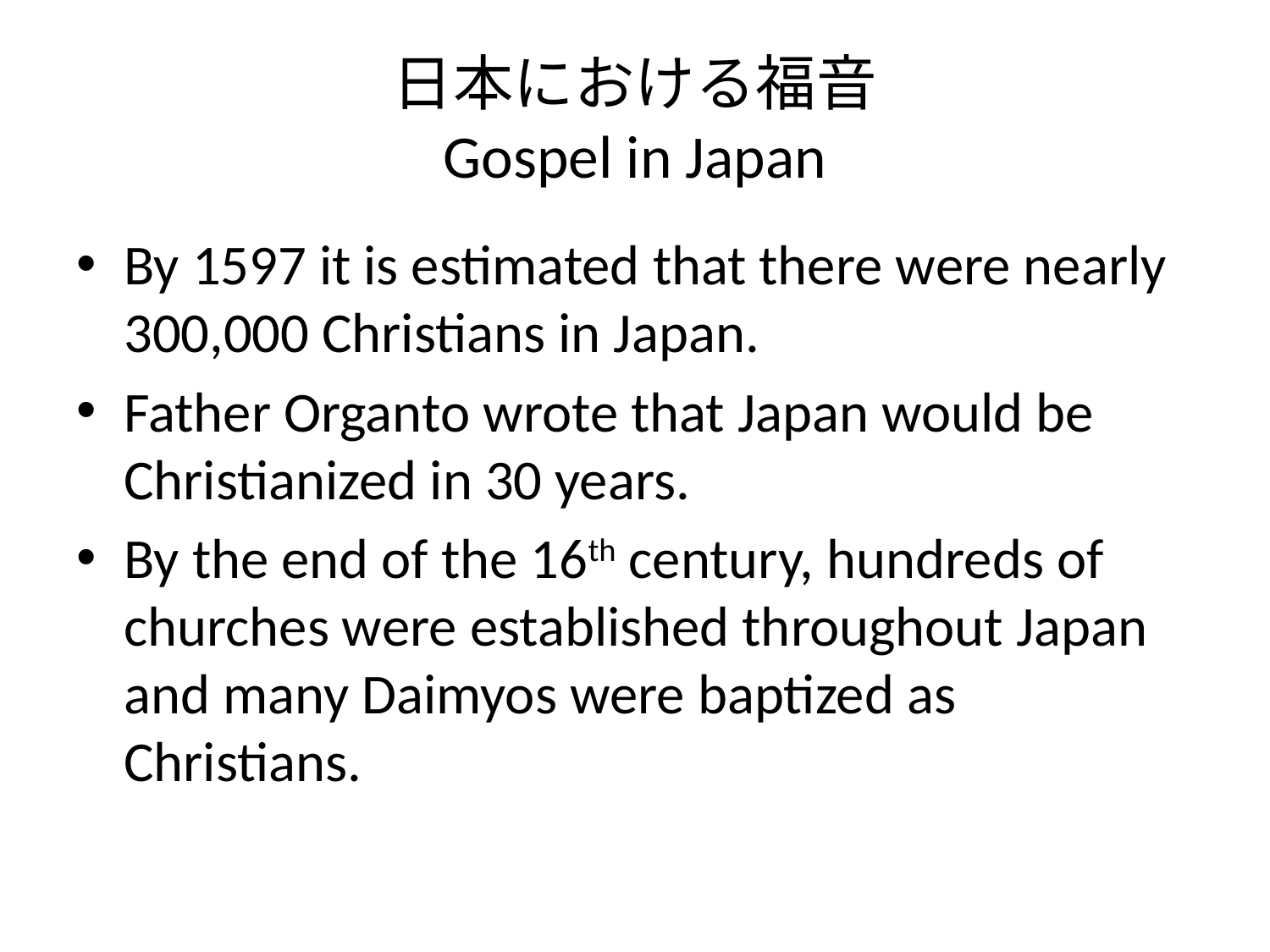

# 日本における福音 Gospel in Japan
By 1597 it is estimated that there were nearly 300,000 Christians in Japan.
Father Organto wrote that Japan would be Christianized in 30 years.
By the end of the 16th century, hundreds of churches were established throughout Japan and many Daimyos were baptized as Christians.